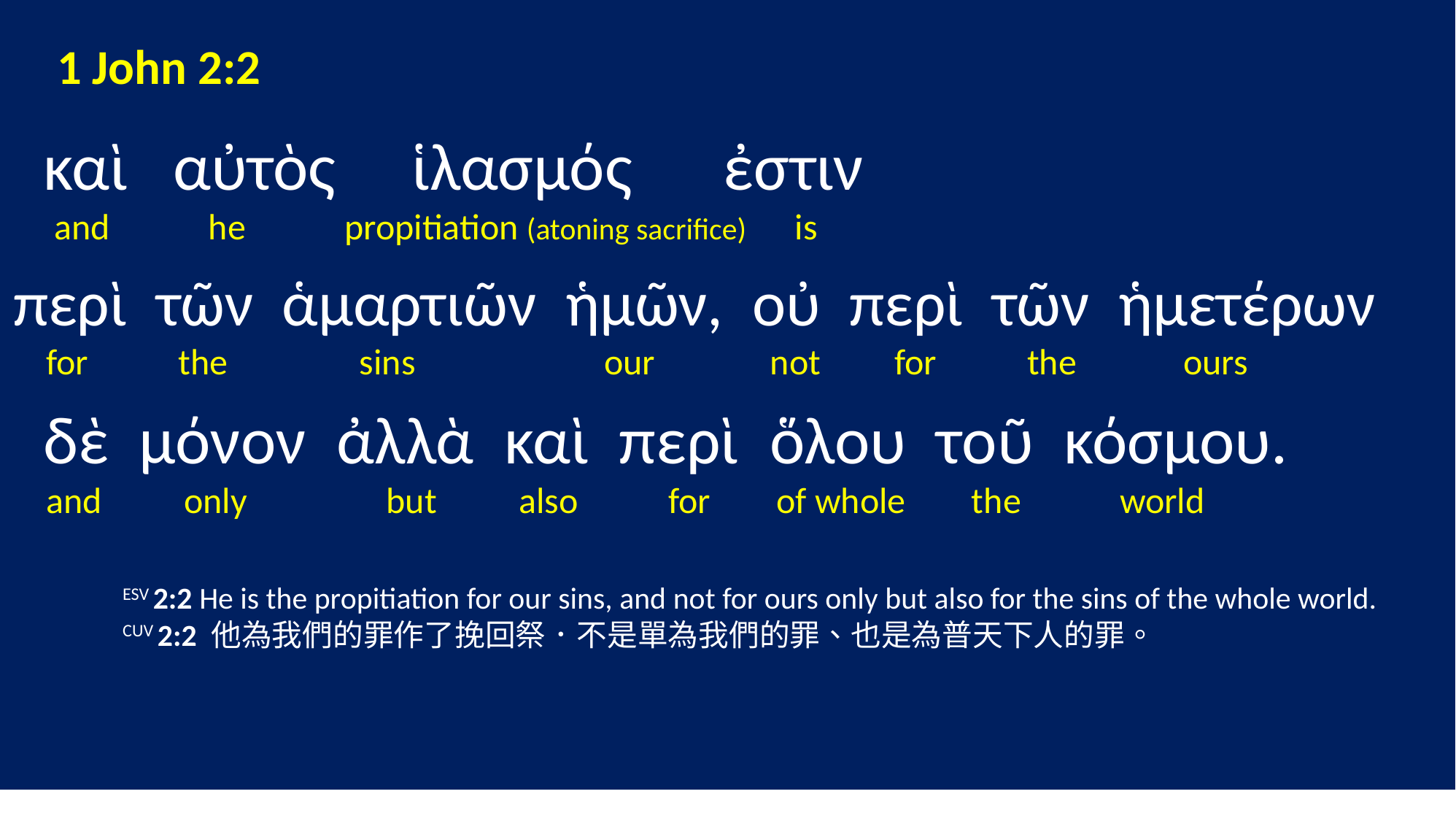

1 John 2:2

  καὶ   αὐτὸς     ἱλασμός      ἐστιν
     and            he            propitiation (atoning sacrifice)       is

περὶ  τῶν  ἁμαρτιῶν  ἡμῶν,  οὐ  περὶ  τῶν  ἡμετέρων
    for           the                sins                       our              not         for           the             ours

  δὲ  μόνον  ἀλλὰ  καὶ  περὶ  ὅλου  τοῦ  κόσμου.
    and          only                 but          also           for        of whole        the            world

 	ESV 2:2 He is the propitiation for our sins, and not for ours only but also for the sins of the whole world.
	CUV 2:2 他為我們的罪作了挽回祭．不是單為我們的罪、也是為普天下人的罪。